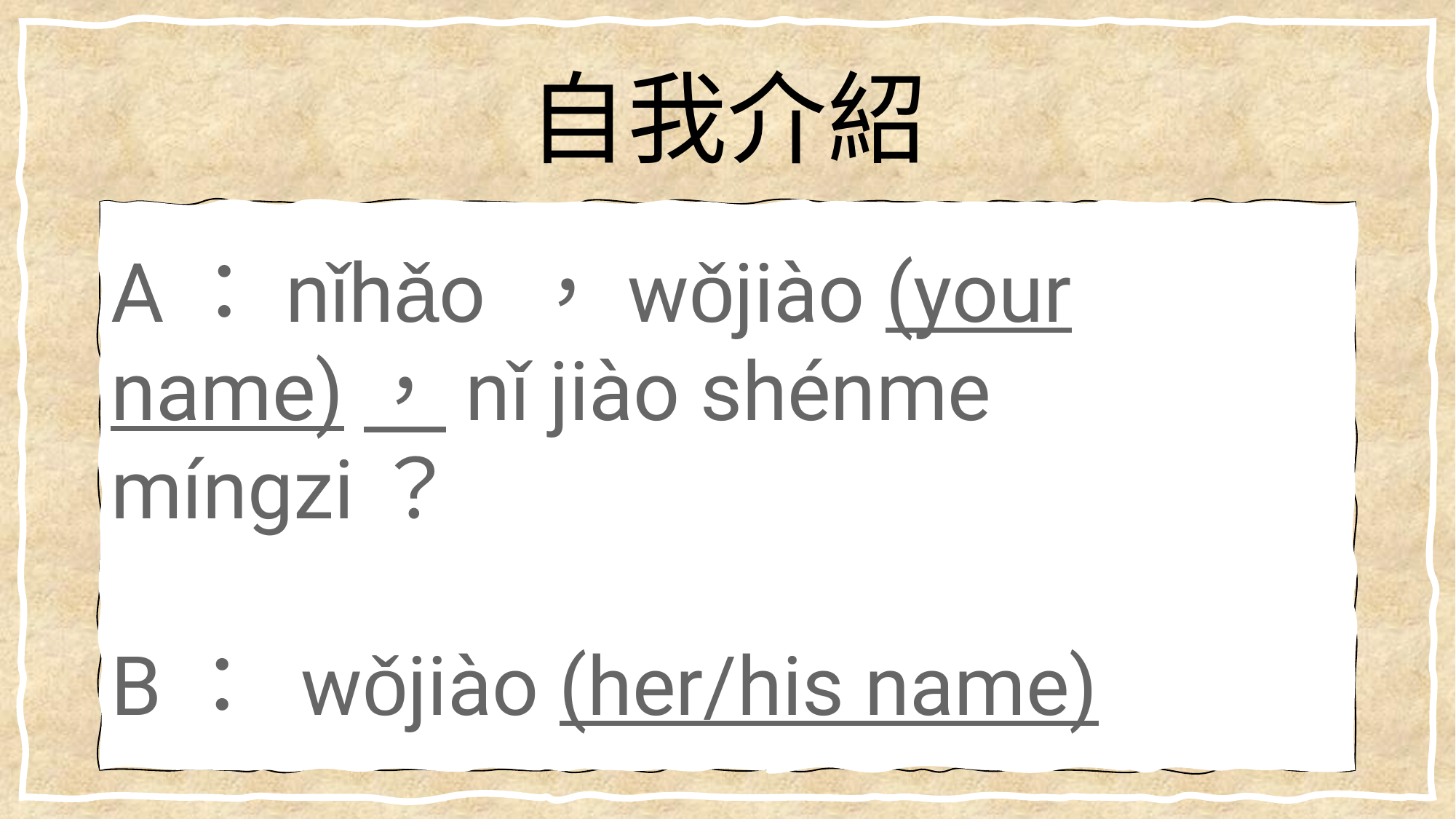

# 自我介紹
A：nǐhǎo ，wǒjiào (your name)，nǐ jiào shénme míngzi？

B： wǒjiào (her/his name)